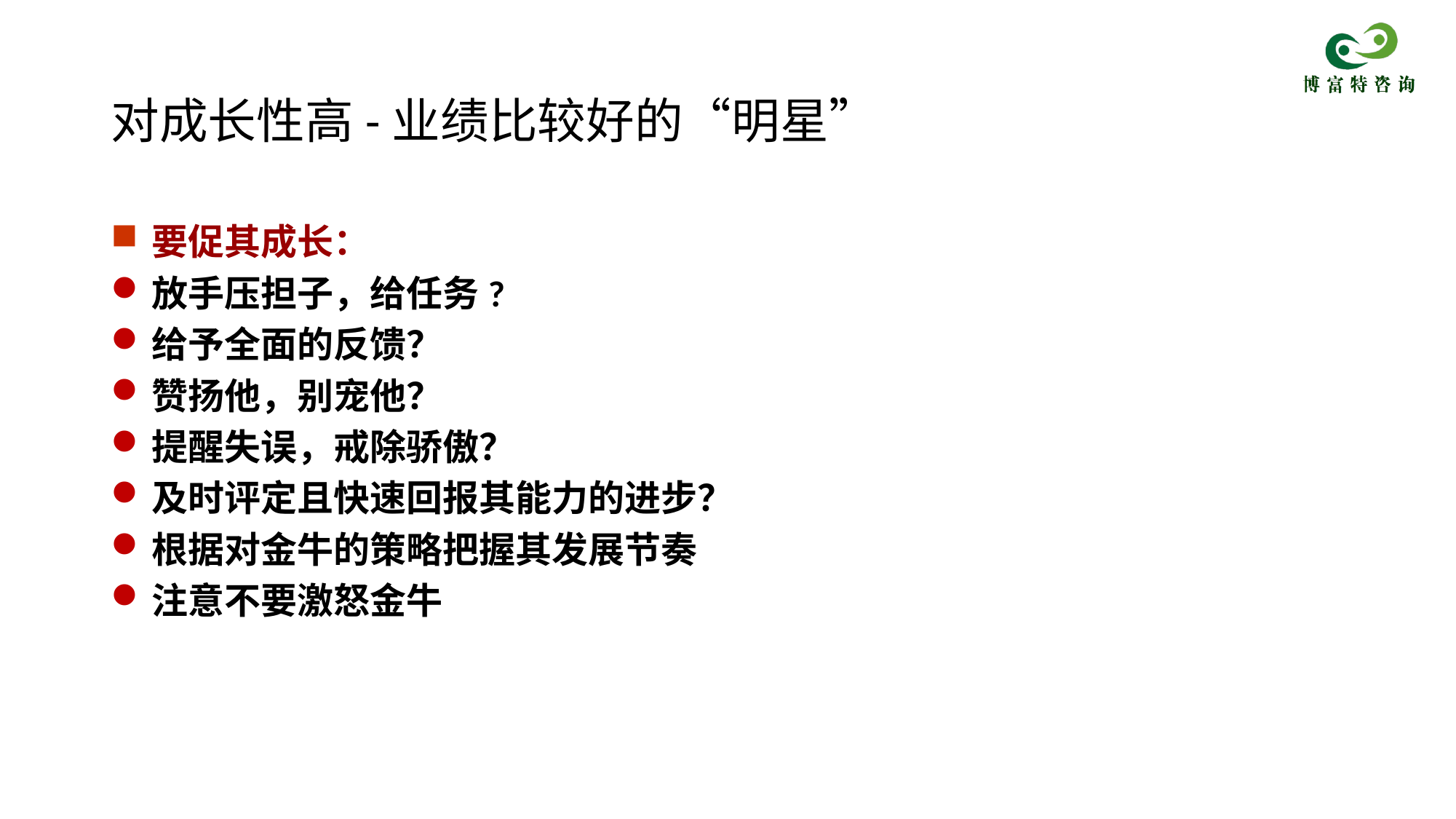

# 对成长性高-业绩比较好的“明星”
要促其成长：
放手压担子，给任务?
给予全面的反馈？
赞扬他，别宠他？
提醒失误，戒除骄傲？
及时评定且快速回报其能力的进步？
根据对金牛的策略把握其发展节奏
注意不要激怒金牛